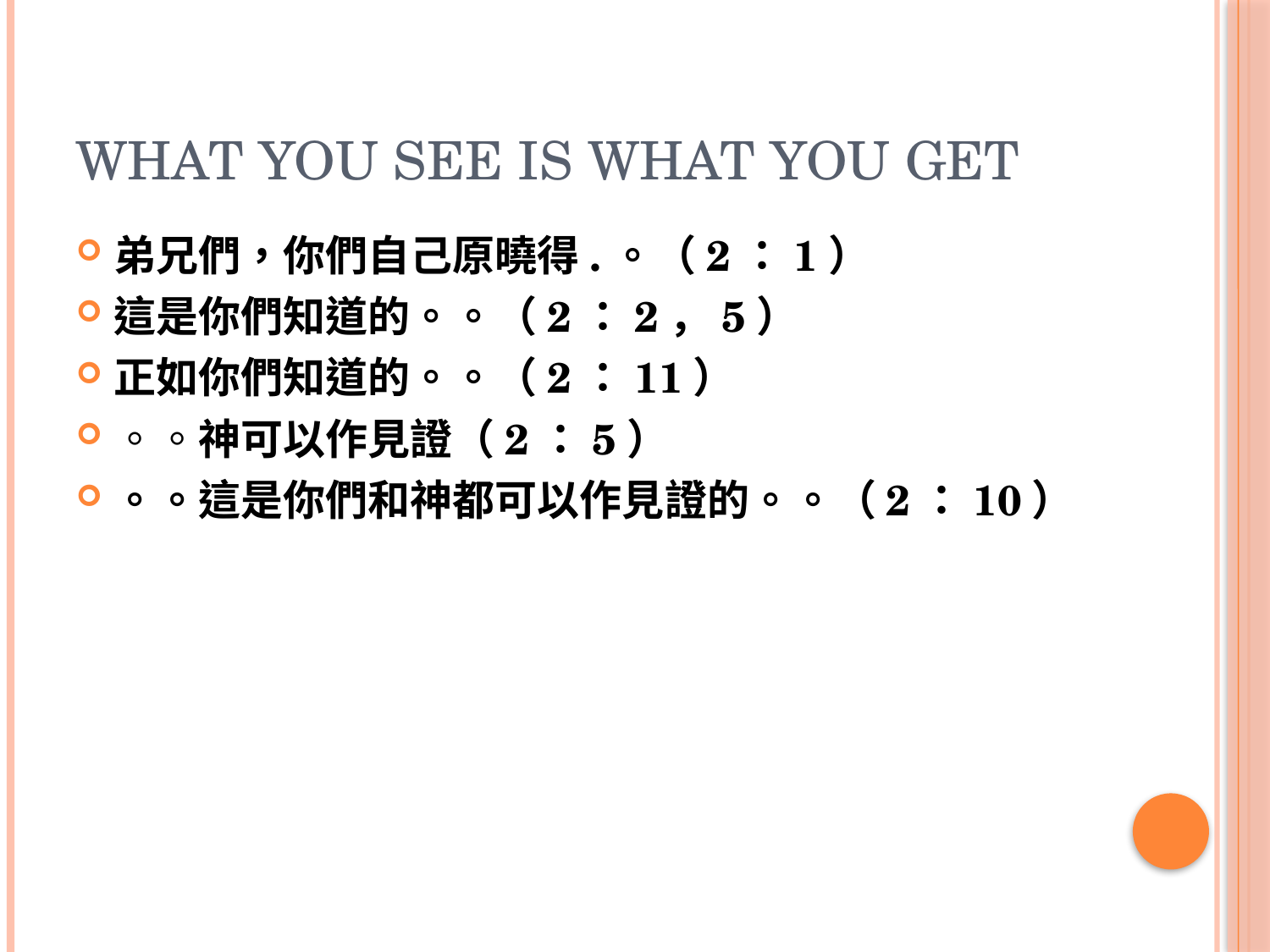

# What you see is what you get
弟兄們，你們自己原曉得.。（2：1）
這是你們知道的。。（2：2，5）
正如你們知道的。。（2：11）
。。神可以作見證（2：5）
。。這是你們和神都可以作見證的。。（2：10）